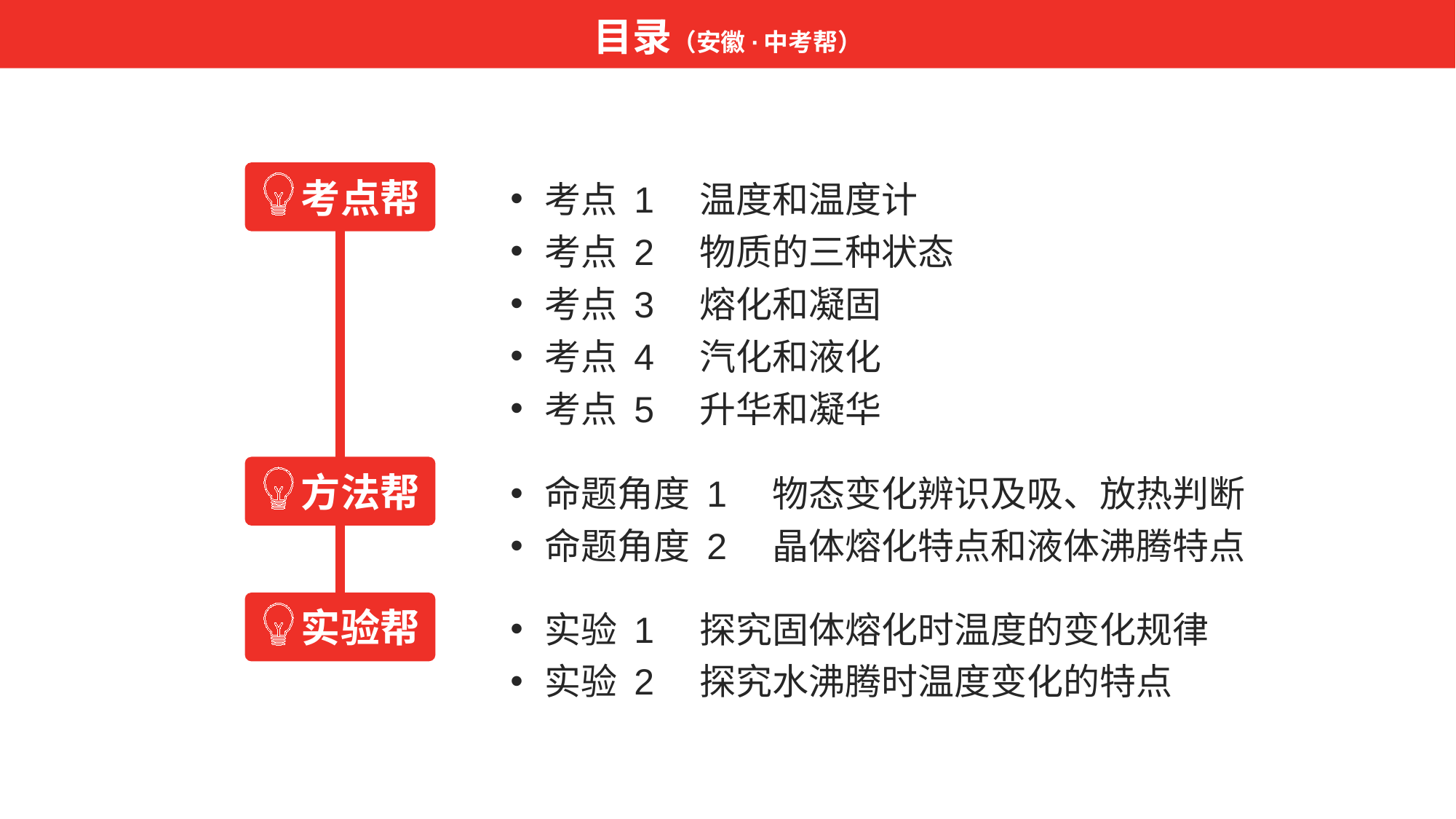

目录（安徽·中考帮）
考点帮

考点 1　温度和温度计
考点 2　物质的三种状态
考点 3　熔化和凝固
考点 4　汽化和液化
考点 5　升华和凝华
方法帮

命题角度 1　物态变化辨识及吸、放热判断
命题角度 2　晶体熔化特点和液体沸腾特点
实验 1　探究固体熔化时温度的变化规律
实验 2　探究水沸腾时温度变化的特点
实验帮